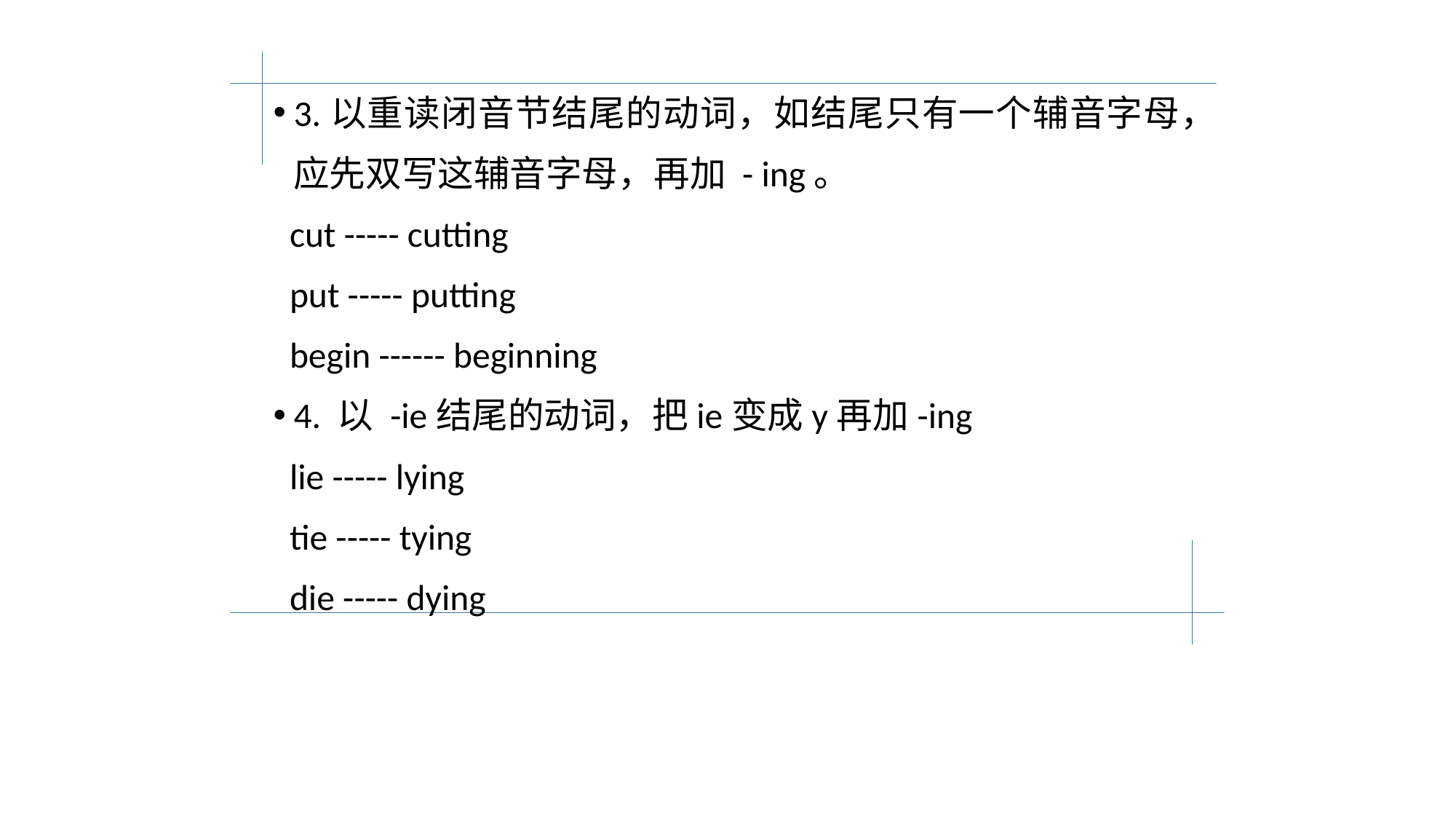

3.以重读闭音节结尾的动词，如结尾只有一个辅音字母，应先双写这辅音字母，再加 - ing。
  cut ----- cutting
  put ----- putting
  begin ------ beginning
4. 以 -ie结尾的动词，把ie变成y再加-ing
  lie ----- lying
  tie ----- tying
  die ----- dying